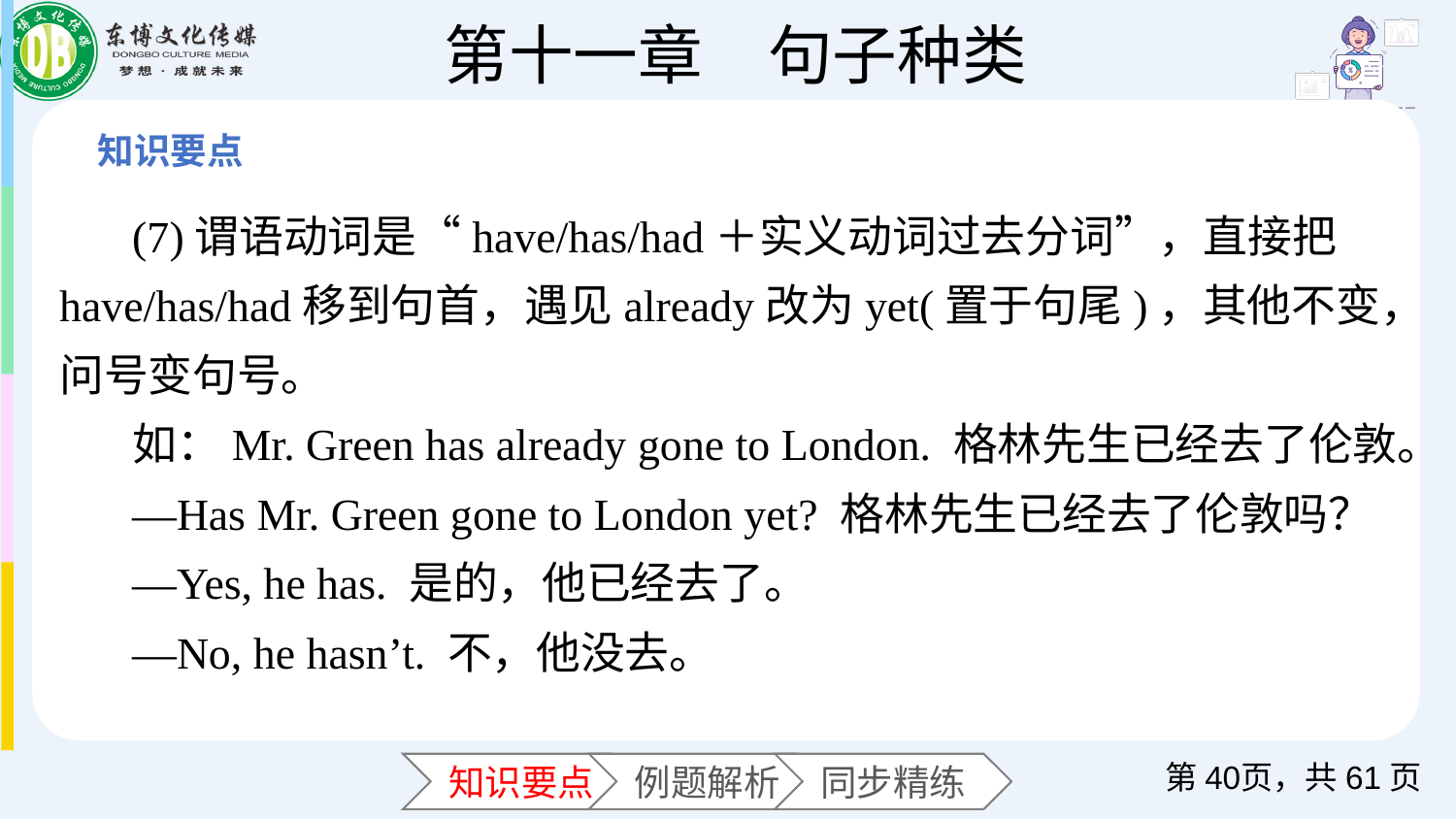

(7)谓语动词是“have/has/had＋实义动词过去分词”，直接把have/has/had移到句首，遇见already改为yet(置于句尾)，其他不变，问号变句号。
如：Mr. Green has already gone to London. 格林先生已经去了伦敦。
—Has Mr. Green gone to London yet? 格林先生已经去了伦敦吗？
—Yes, he has. 是的，他已经去了。
—No, he hasn’t. 不，他没去。